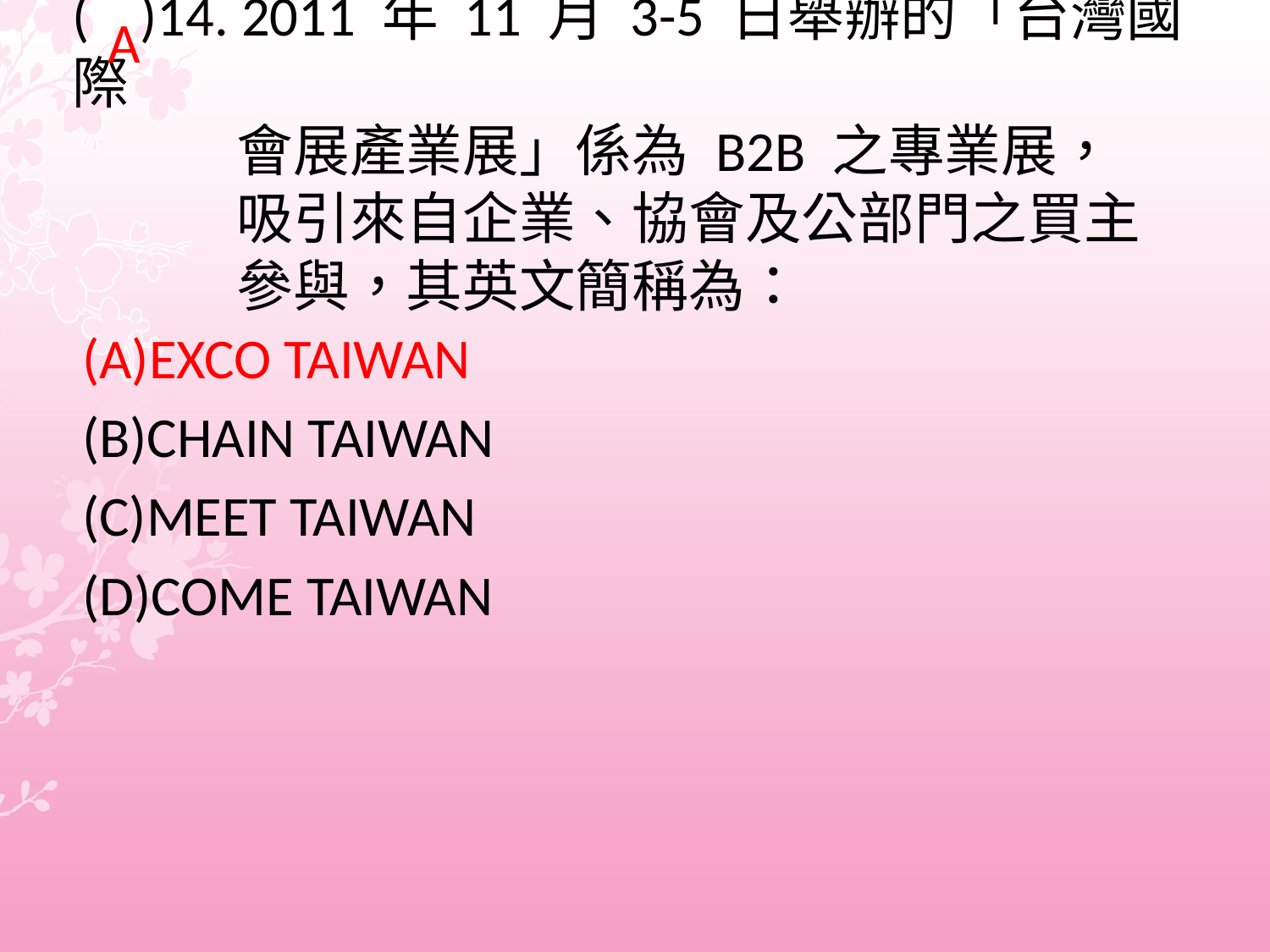

A

(A)EXCO TAIWAN
(B)CHAIN TAIWAN
(C)MEET TAIWAN
(D)COME TAIWAN
# (    )14. 2011 年 11 月 3-5 日舉辦的「台灣國際 會展產業展」係為 B2B 之專業展， 吸引來自企業、協會及公部門之買主 參與，其英文簡稱為：